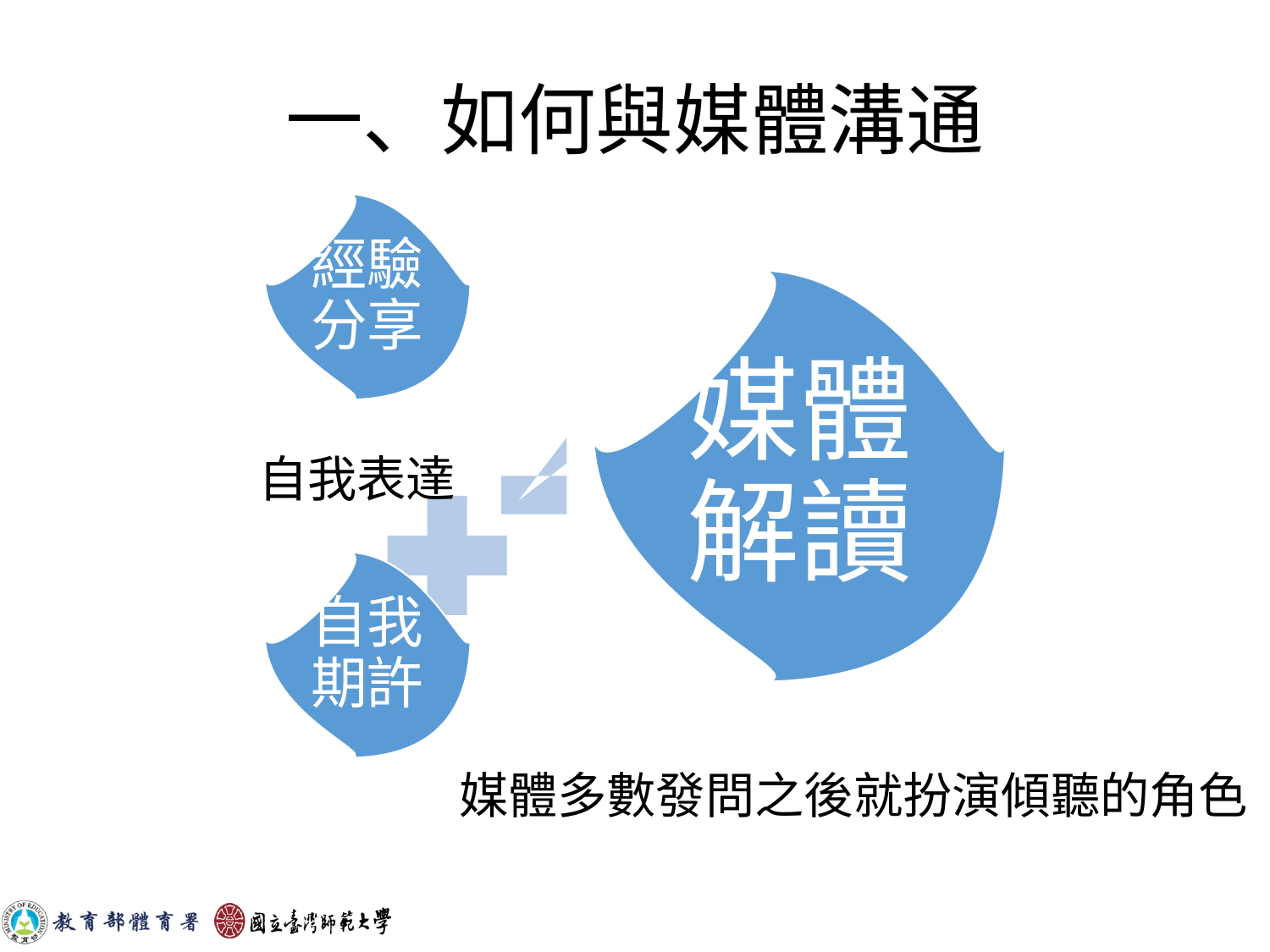

一、如何與媒體溝通
經驗分享
媒體解讀

自我表達
自我期許
媒體多數發問之後就扮演傾聽的角色